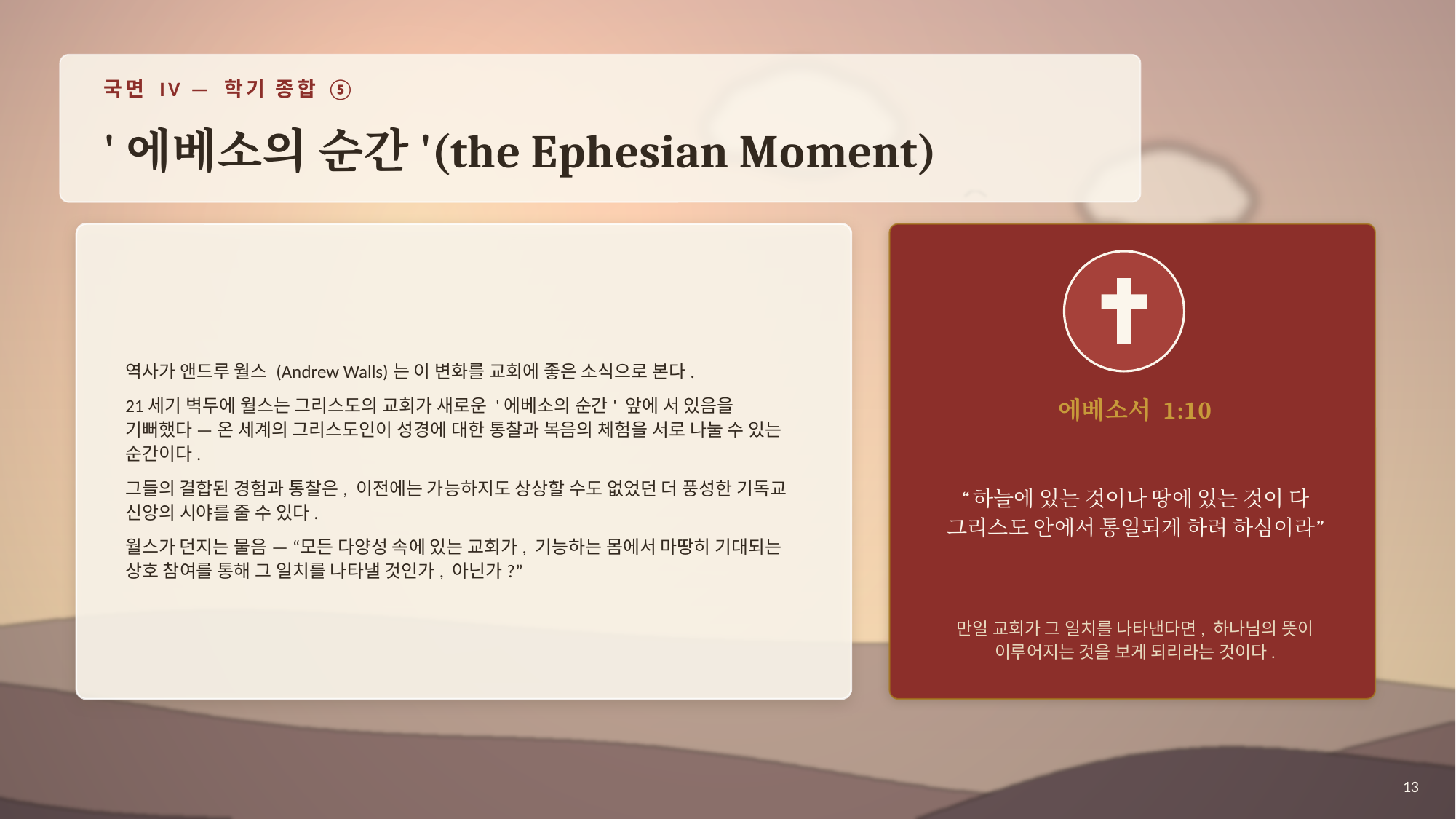

국면 IV — 학기 종합 ⑤
'에베소의 순간'(the Ephesian Moment)

역사가 앤드루 월스 (Andrew Walls)는 이 변화를 교회에 좋은 소식으로 본다.
21세기 벽두에 월스는 그리스도의 교회가 새로운 '에베소의 순간' 앞에 서 있음을 기뻐했다 — 온 세계의 그리스도인이 성경에 대한 통찰과 복음의 체험을 서로 나눌 수 있는 순간이다.
그들의 결합된 경험과 통찰은, 이전에는 가능하지도 상상할 수도 없었던 더 풍성한 기독교 신앙의 시야를 줄 수 있다.
월스가 던지는 물음 — “모든 다양성 속에 있는 교회가, 기능하는 몸에서 마땅히 기대되는 상호 참여를 통해 그 일치를 나타낼 것인가, 아닌가?”

에베소서 1:10
“하늘에 있는 것이나 땅에 있는 것이 다 그리스도 안에서 통일되게 하려 하심이라”
만일 교회가 그 일치를 나타낸다면, 하나님의 뜻이 이루어지는 것을 보게 되리라는 것이다.
13